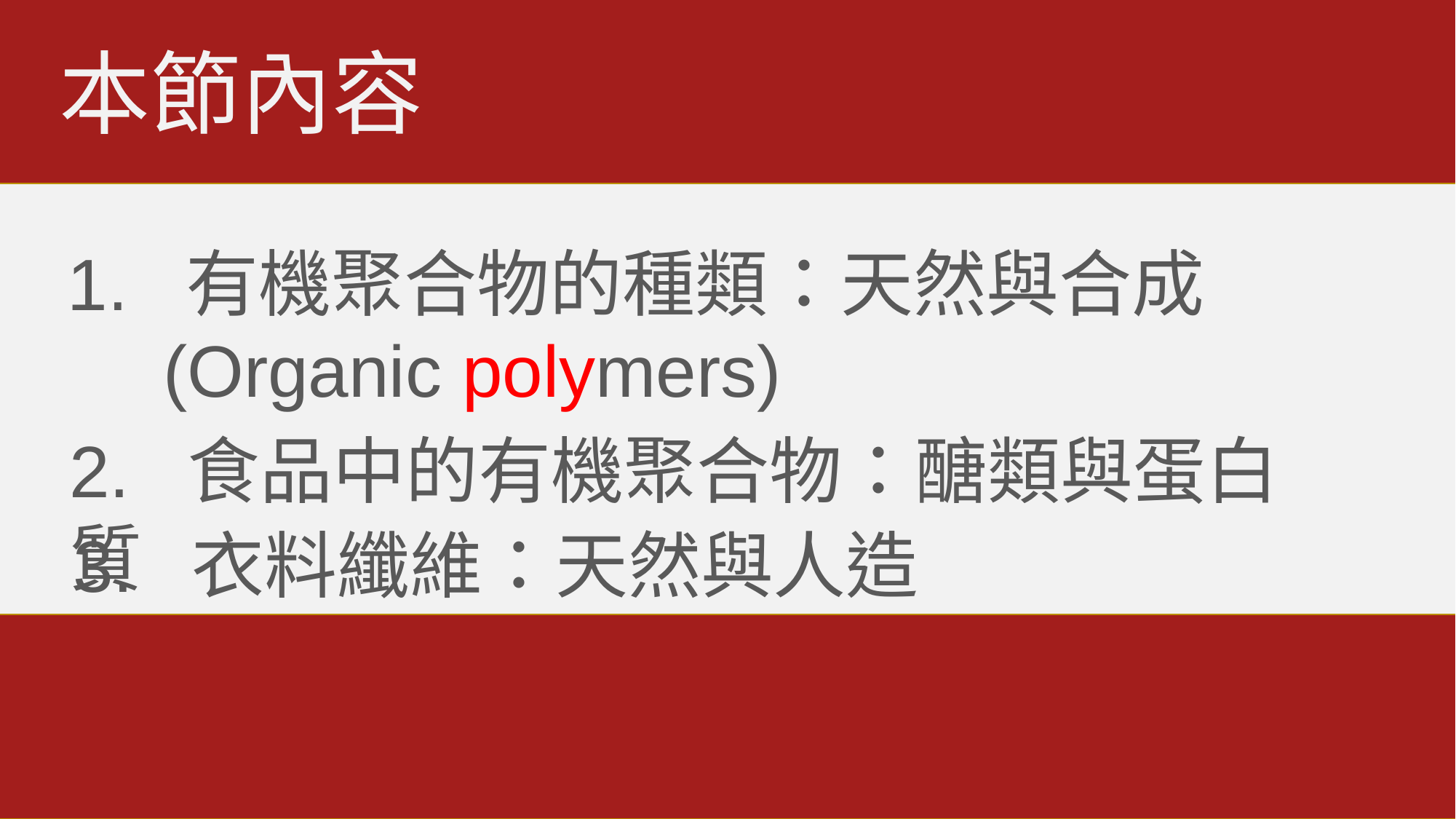

本節內容
1.  有機聚合物的種類：天然與合成
(Organic polymers)
2.  食品中的有機聚合物：醣類與蛋白質
3.  衣料纖維：天然與人造